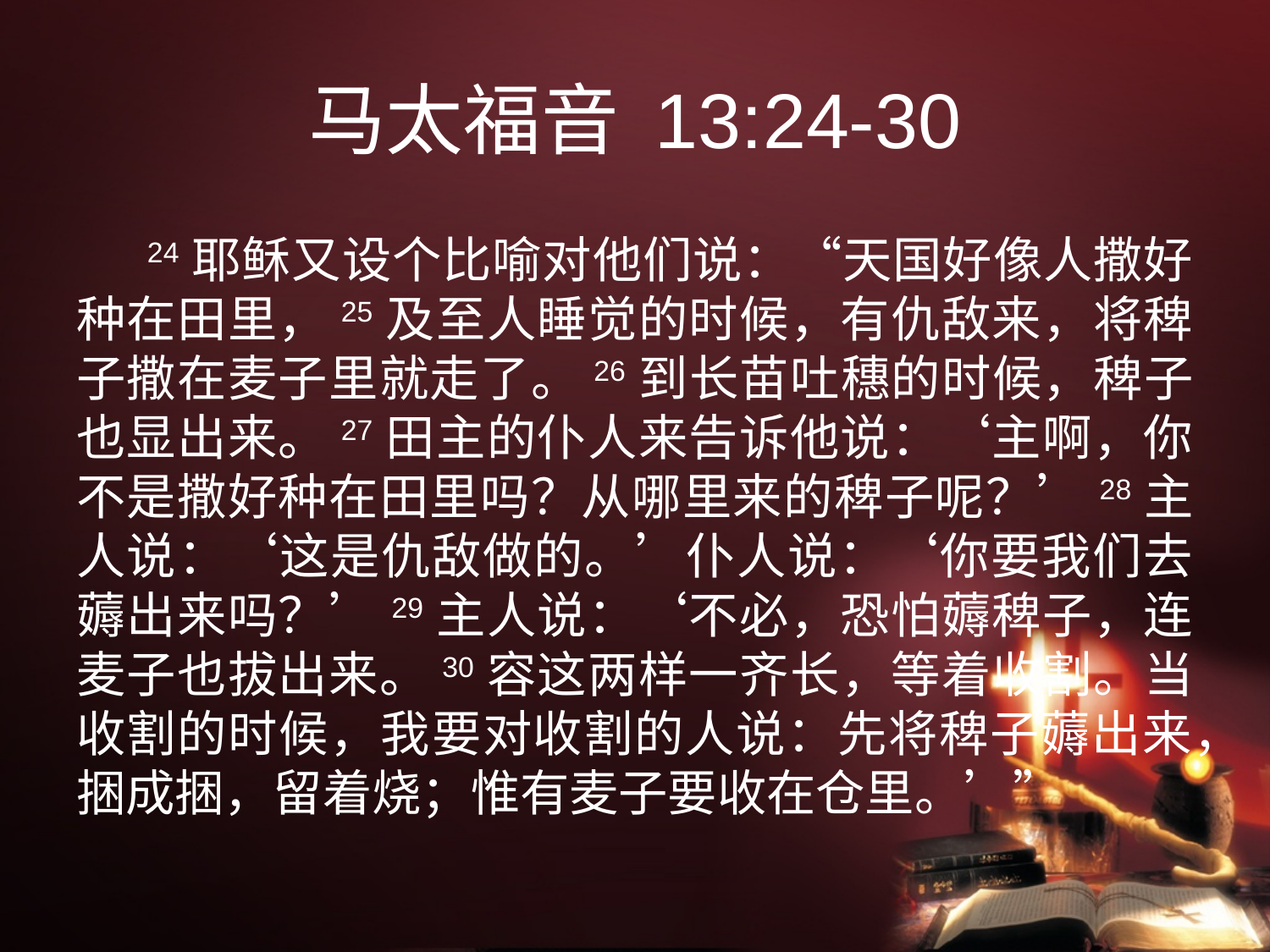

# 马太福音 13:24-30
        24耶稣又设个比喻对他们说：“天国好像人撒好种在田里，25及至人睡觉的时候，有仇敌来，将稗子撒在麦子里就走了。26到长苗吐穗的时候，稗子也显出来。27田主的仆人来告诉他说：‘主啊，你不是撒好种在田里吗？从哪里来的稗子呢？’28主人说：‘这是仇敌做的。’仆人说：‘你要我们去薅出来吗？’29主人说：‘不必，恐怕薅稗子，连麦子也拔出来。30容这两样一齐长，等着收割。当收割的时候，我要对收割的人说：先将稗子薅出来，捆成捆，留着烧；惟有麦子要收在仓里。’”